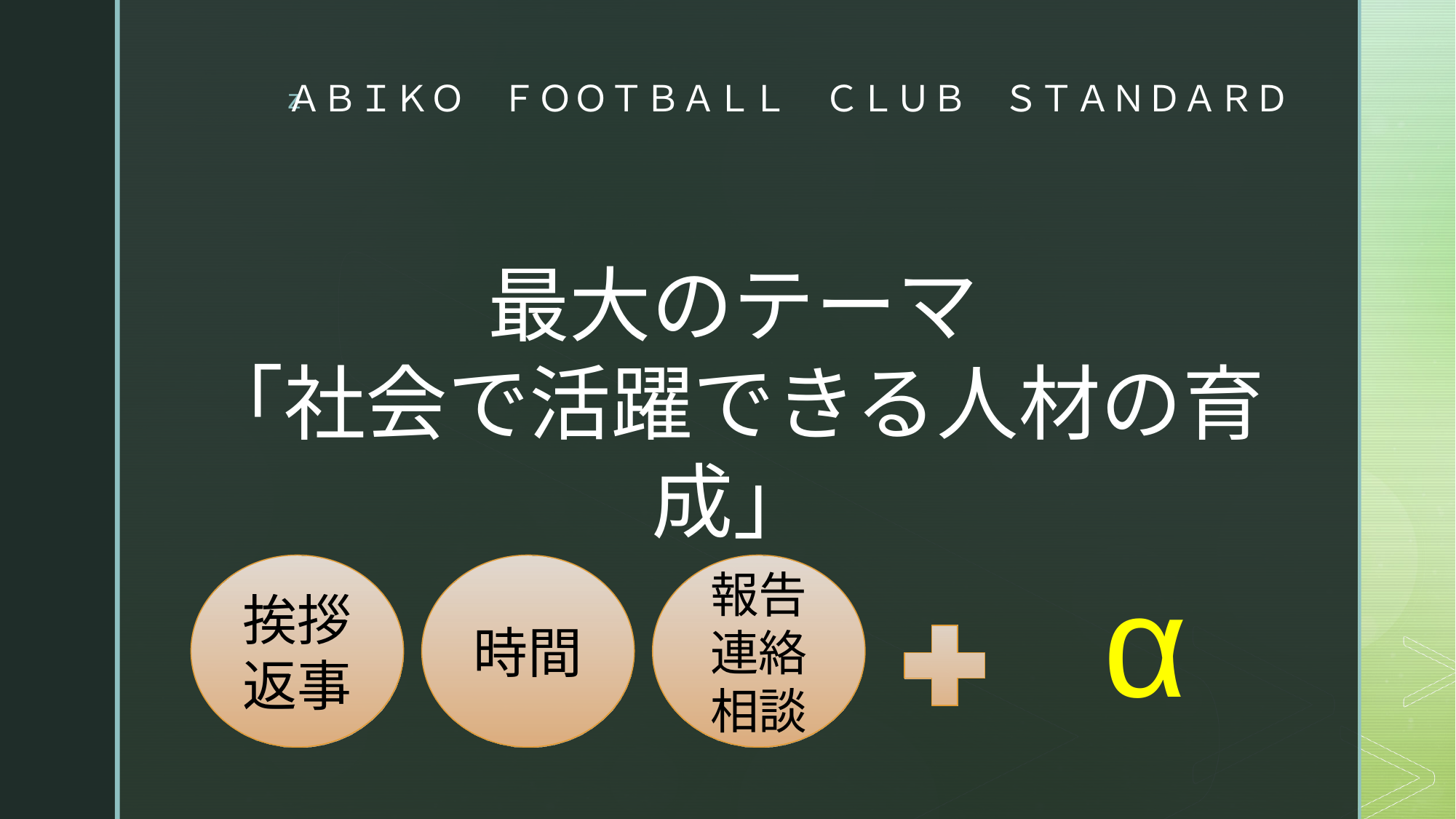

# ＡＢＩＫＯ　ＦＯＯＴＢＡＬＬ　ＣＬＵＢ　ＳＴＡＮＤＡＲＤ
最大のテーマ
「社会で活躍できる人材の育成」
α
時間
挨拶
返事
報告
連絡
相談